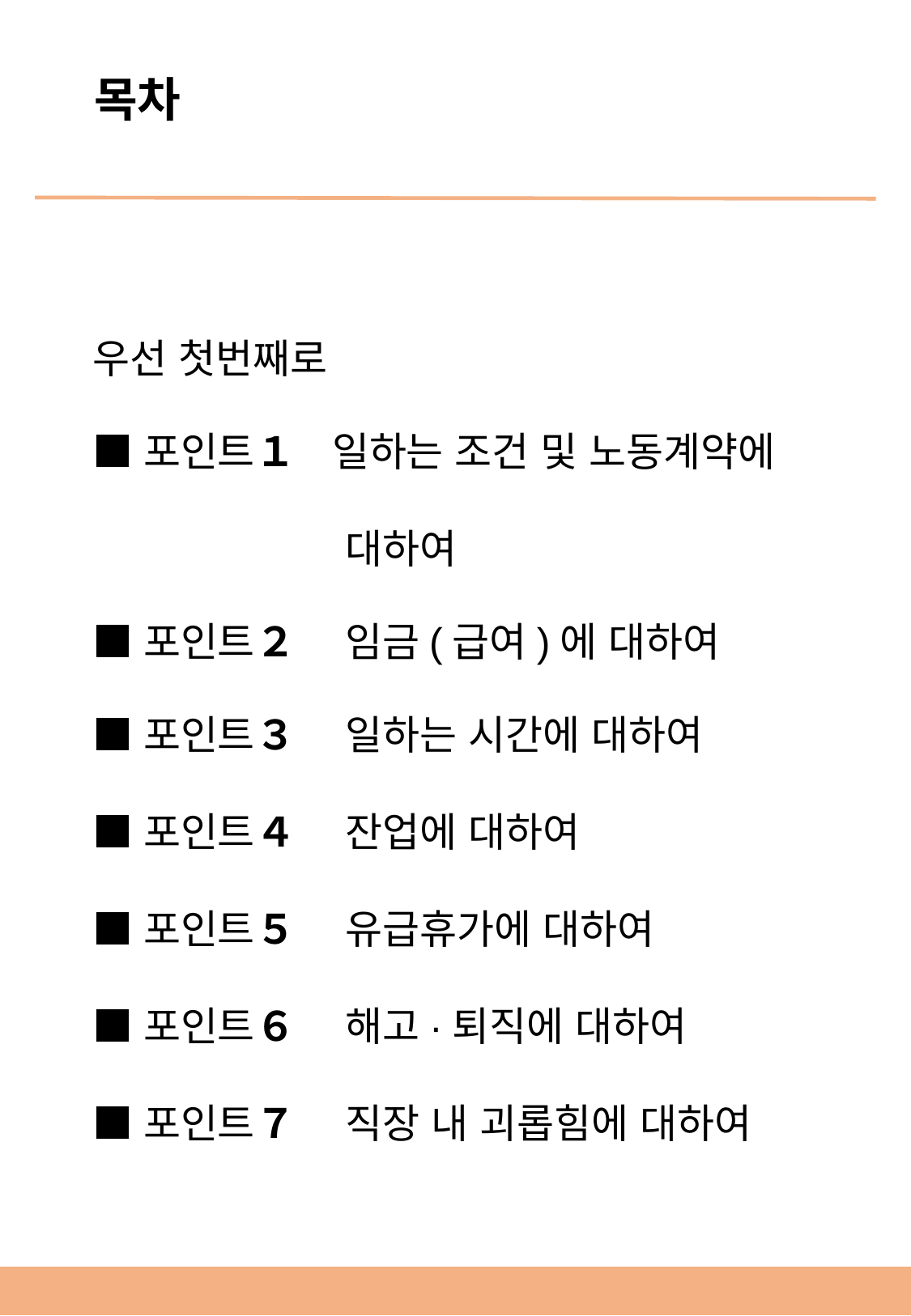

목차
우선 첫번째로

■포인트１    일하는 조건 및 노동계약에
　　　　　　 대하여

■포인트２　 임금(급여)에 대하여

■포인트３　 일하는 시간에 대하여

■포인트４　 잔업에 대하여

■포인트５　 유급휴가에 대하여

■포인트６　 해고·퇴직에 대하여

■포인트７　 직장 내 괴롭힘에 대하여